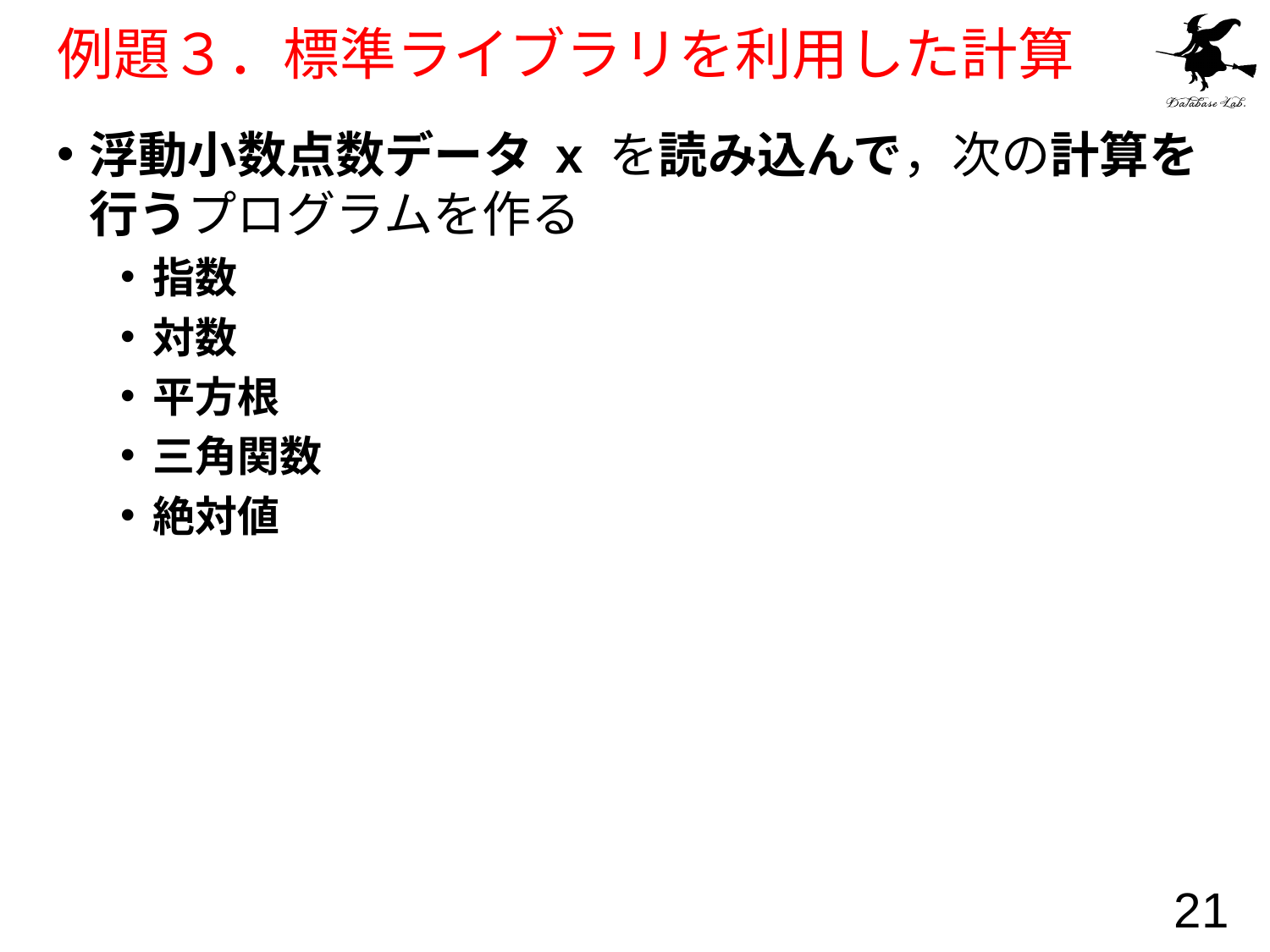

# 例題３．標準ライブラリを利用した計算
浮動小数点数データ x を読み込んで，次の計算を行うプログラムを作る
指数
対数
平方根
三角関数
絶対値

21